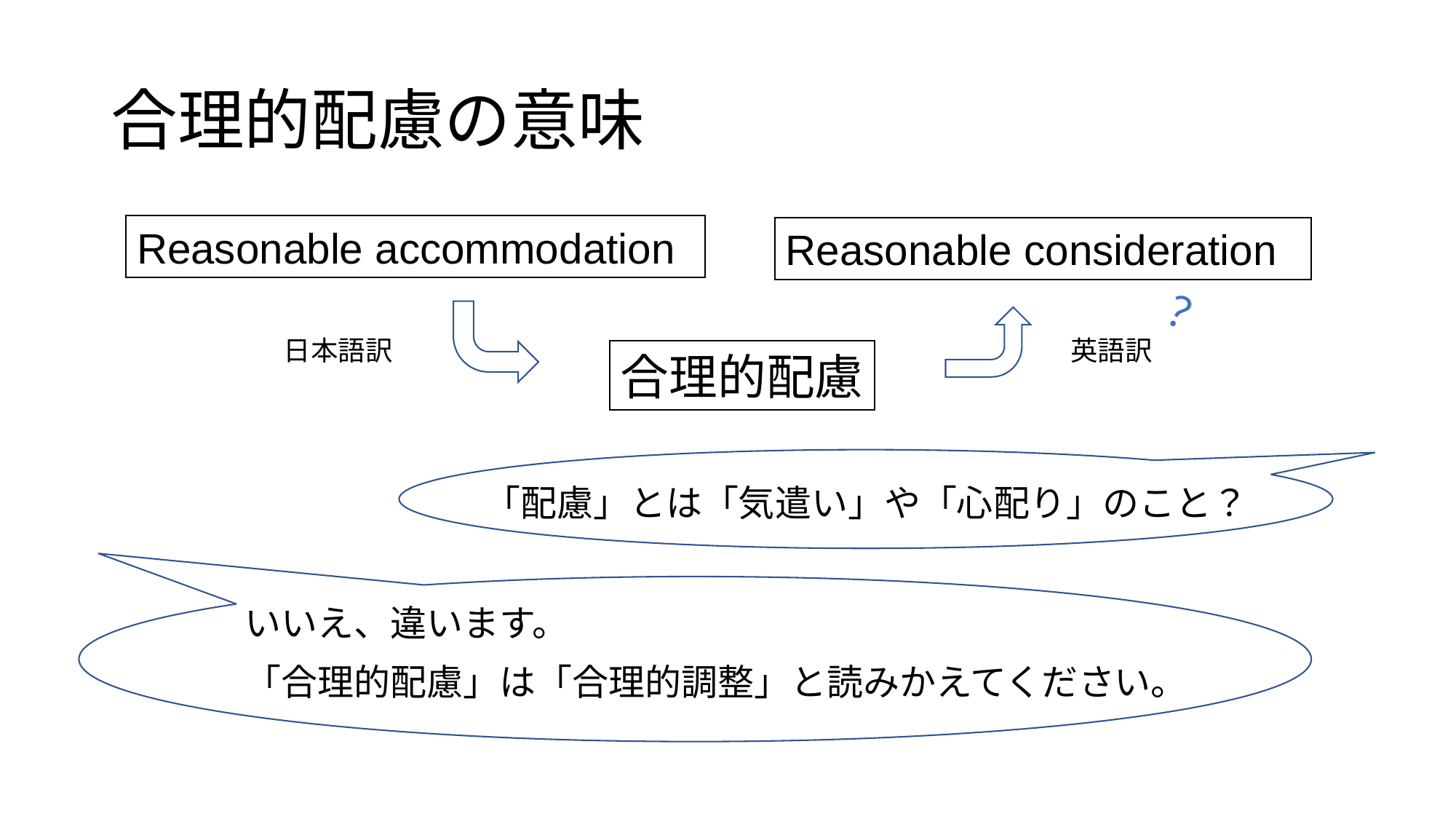

# 合理的配慮の意味
Reasonable accommodation
Reasonable consideration
？

日本語訳

英語訳

合理的配慮

「配慮」とは「気遣い」や「心配り」のこと？

いいえ、違います。
「合理的配慮」は「合理的調整」と読みかえてください。